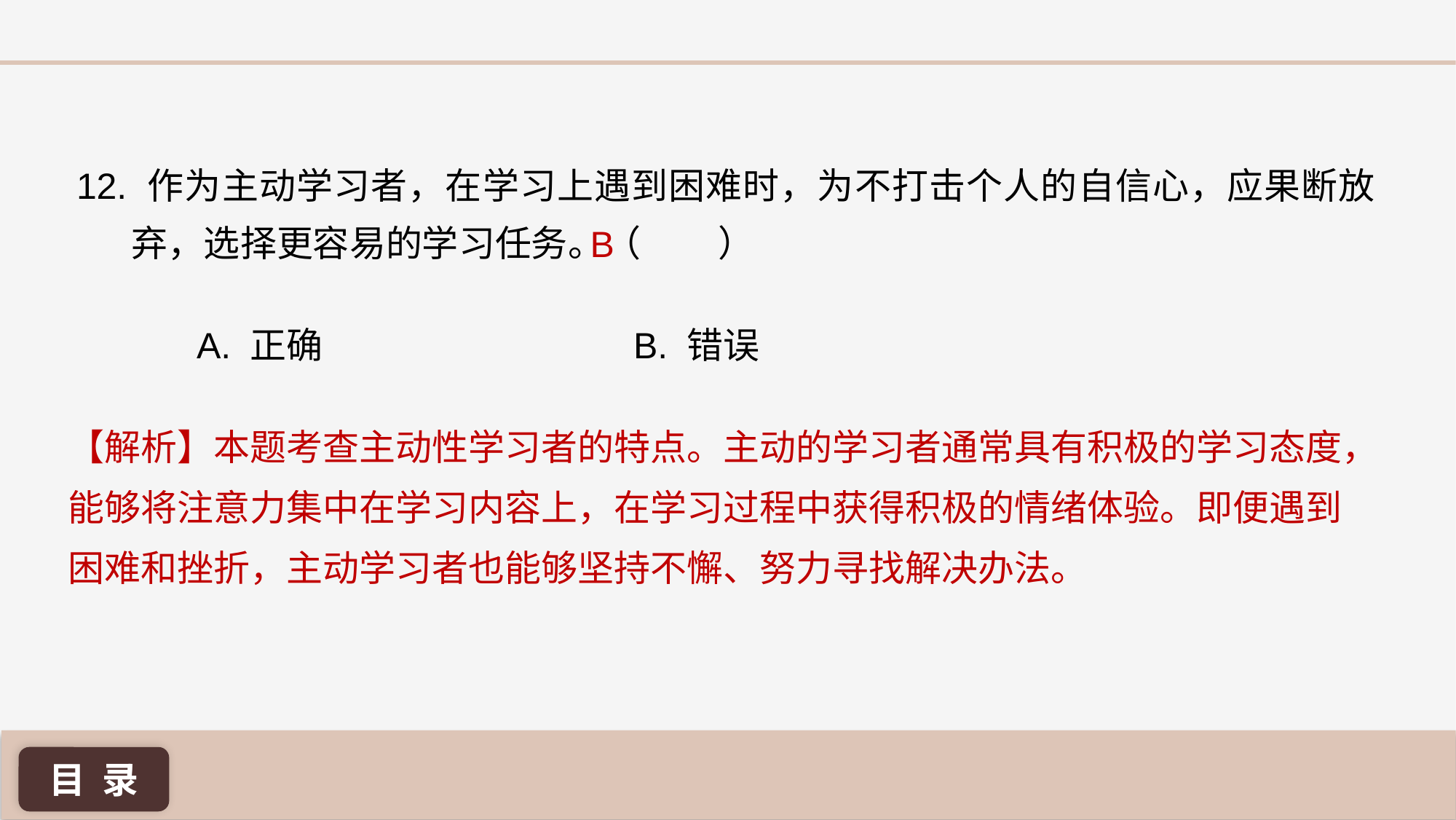

12. 作为主动学习者，在学习上遇到困难时，为不打击个人的自信心，应果断放弃，选择更容易的学习任务。（ 	     ）
B
A. 正确 			B. 错误
【解析】本题考查主动性学习者的特点。主动的学习者通常具有积极的学习态度，能够将注意力集中在学习内容上，在学习过程中获得积极的情绪体验。即便遇到困难和挫折，主动学习者也能够坚持不懈、努力寻找解决办法。